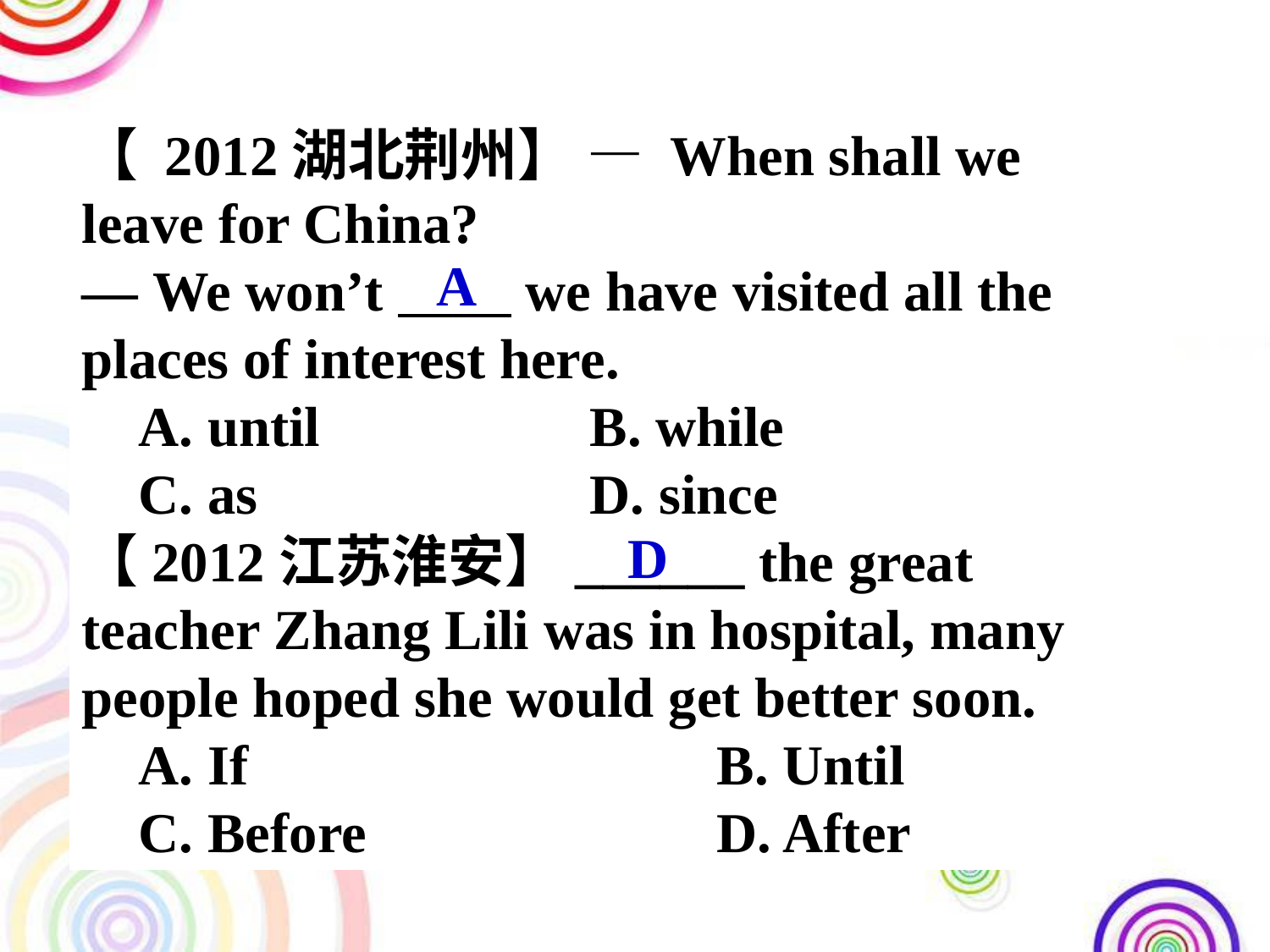

【 2012湖北荆州】 — When shall we leave for China?
— We won’t          we have visited all the places of interest here.
    A. until			B. while
    C. as			D. since
【2012江苏淮安】______ the great teacher Zhang Lili was in hospital, many people hoped she would get better soon.
    A. If				B. Until
    C. Before			D. After
A
D